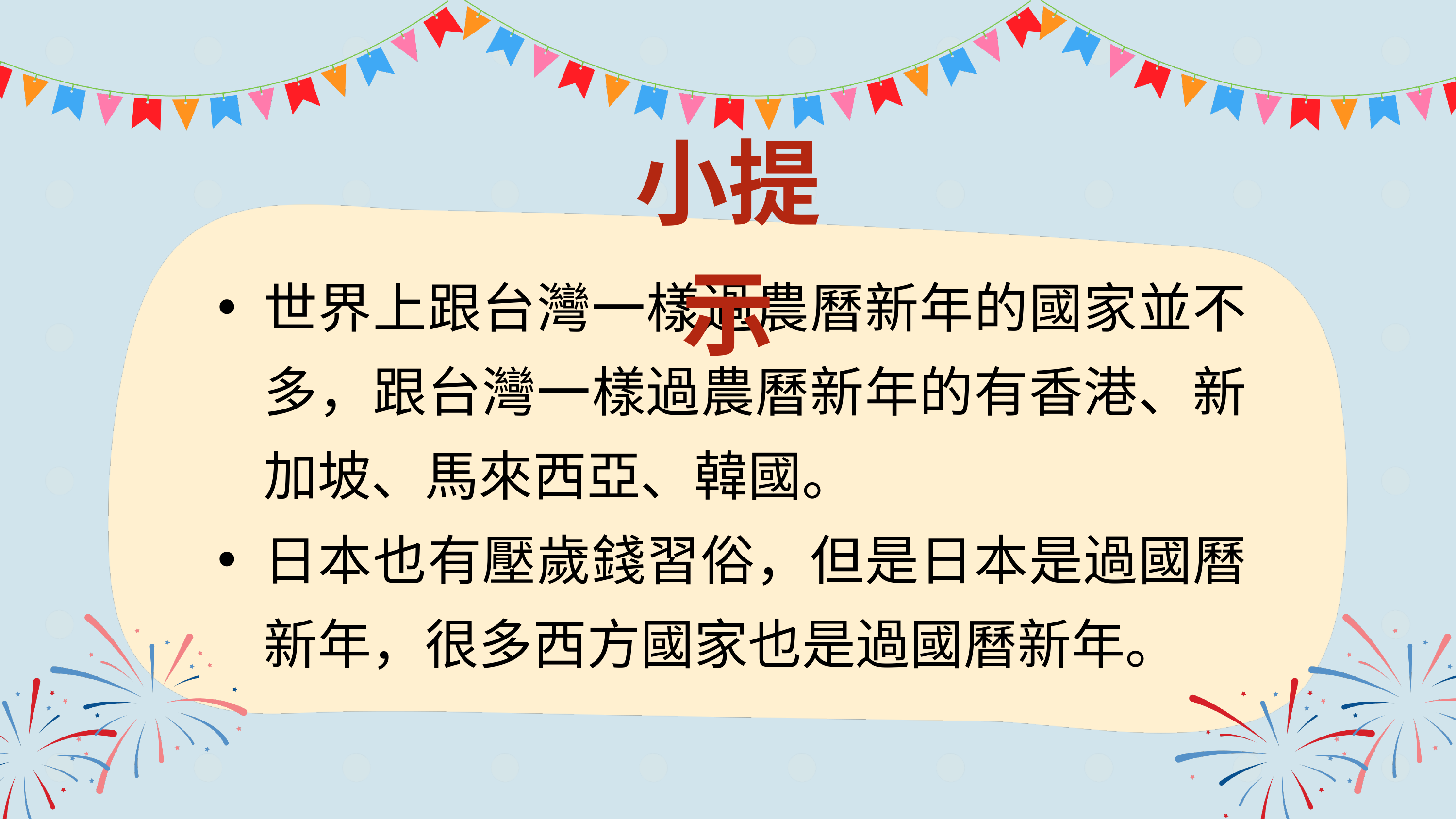

小提示

世界上跟台灣一樣過農曆新年的國家並不多，跟台灣一樣過農曆新年的有香港、新加坡、馬來西亞、韓國。
日本也有壓歲錢習俗，但是日本是過國曆新年，很多西方國家也是過國曆新年。